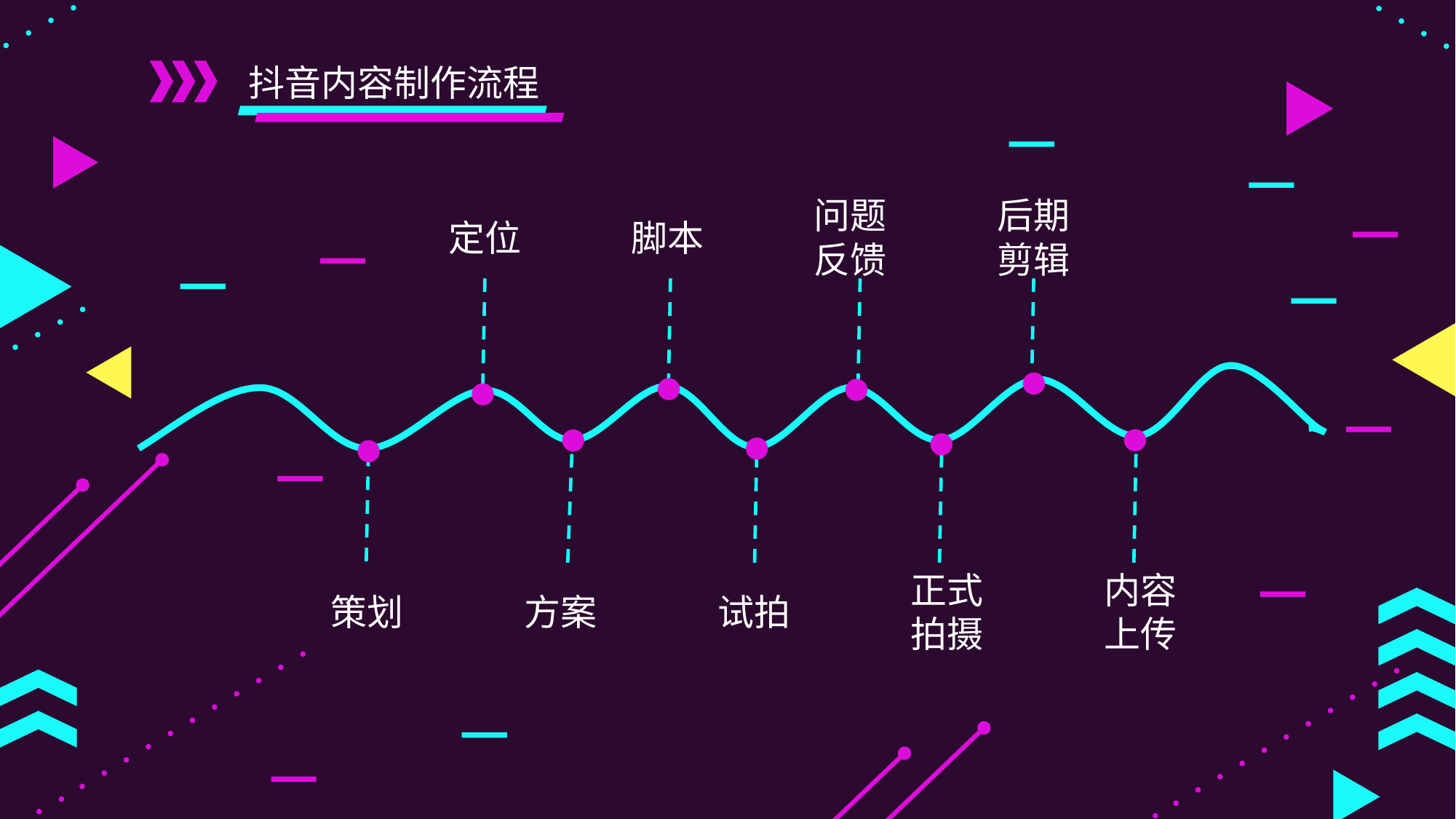

抖音内容制作流程

问题反馈
后期剪辑
定位
脚本

正式拍摄
内容上传

策划
方案
试拍